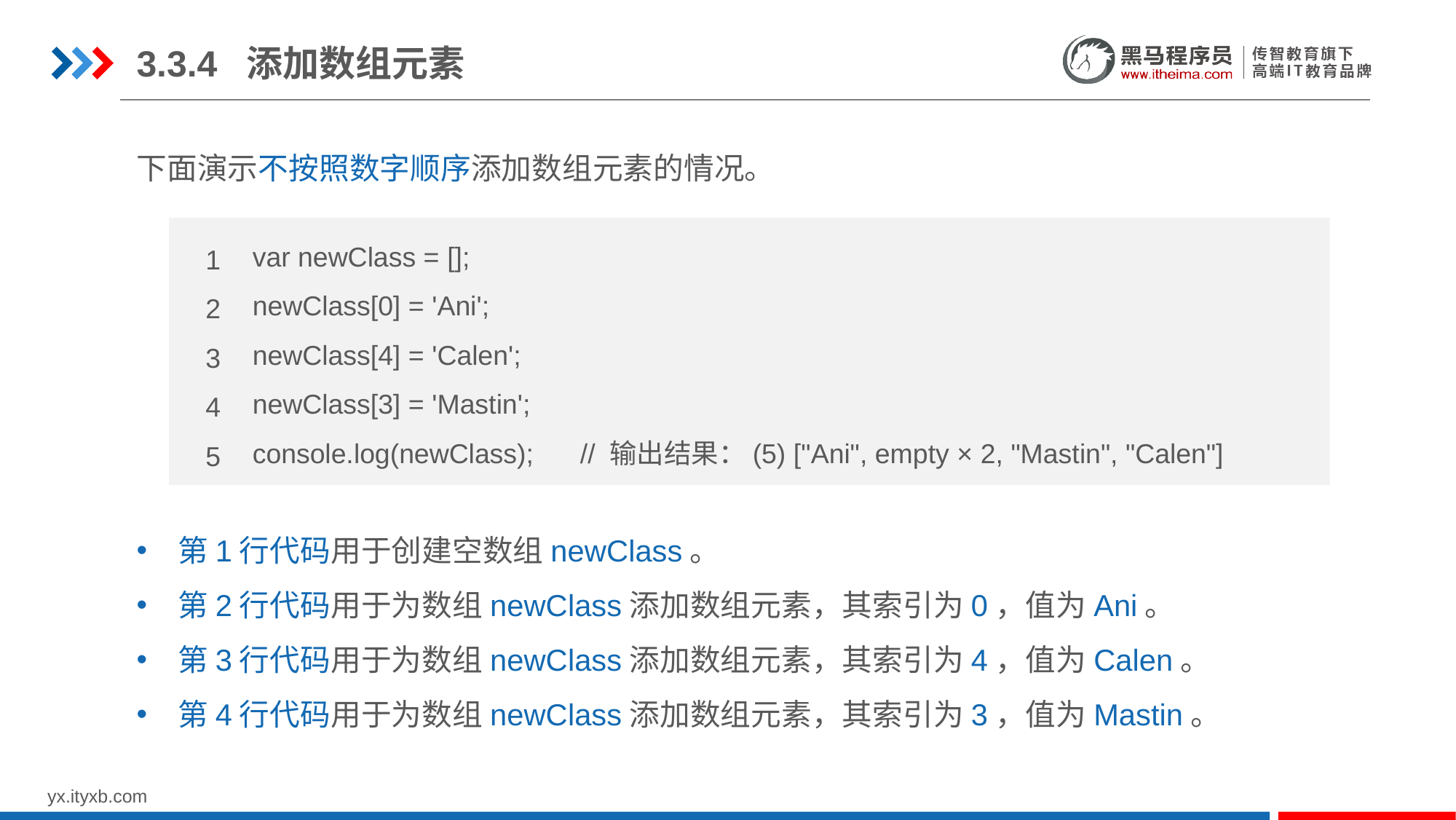

3.3.4  添加数组元素
下面演示不按照数字顺序添加数组元素的情况。

第1行代码用于创建空数组newClass。
第2行代码用于为数组newClass添加数组元素，其索引为0，值为Ani。
第3行代码用于为数组newClass添加数组元素，其索引为4，值为Calen。
第4行代码用于为数组newClass添加数组元素，其索引为3，值为Mastin。
var newClass = [];
newClass[0] = 'Ani';
newClass[4] = 'Calen';
newClass[3] = 'Mastin';
console.log(newClass); 	// 输出结果：(5) ["Ani", empty × 2, "Mastin", "Calen"]

1
2
3
4
5